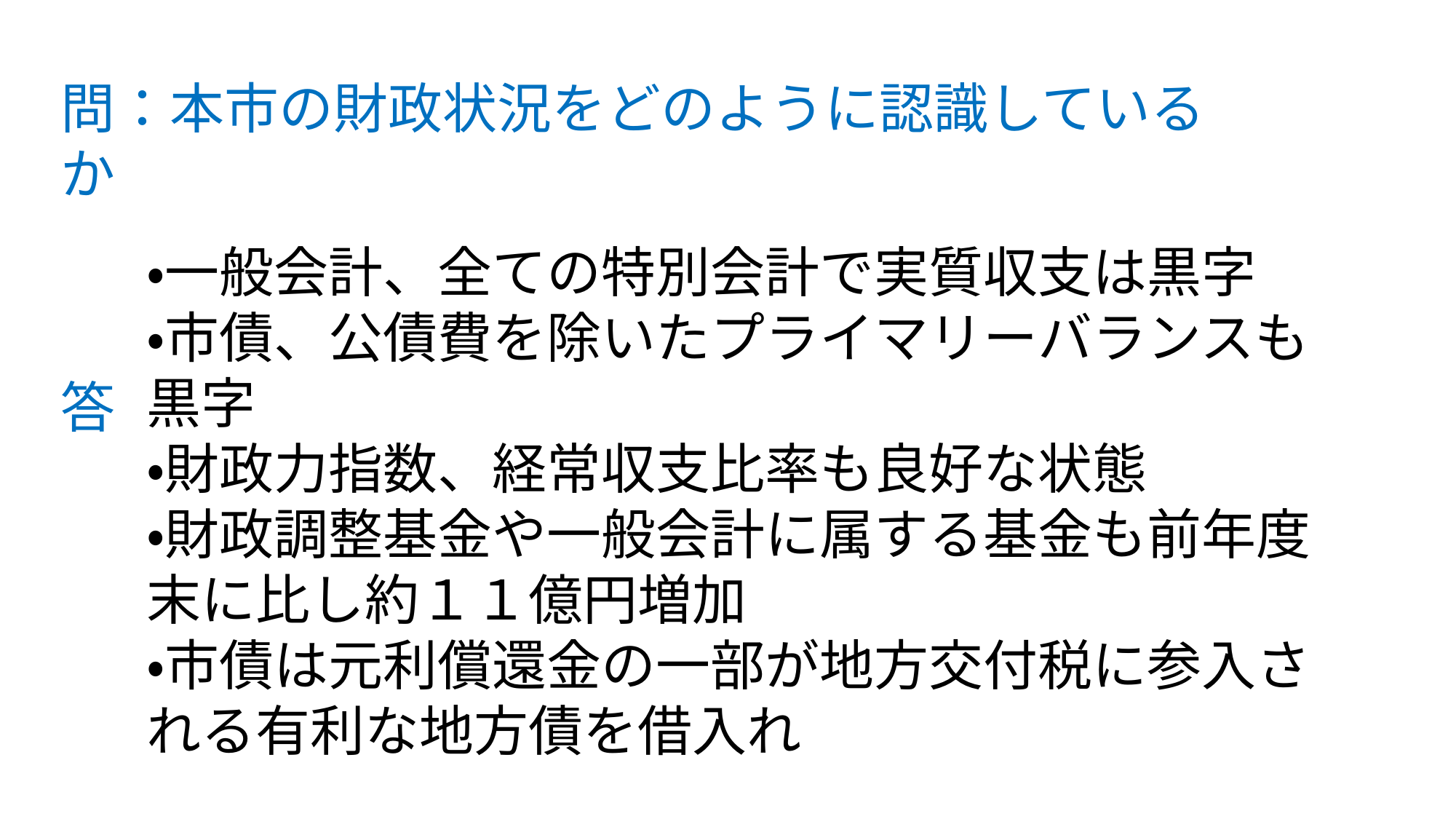

問：本市の財政状況をどのように認識しているか
・一般会計、全ての特別会計で実質収支は黒字
・市債、公債費を除いたプライマリーバランスも黒字
・財政力指数、経常収支比率も良好な状態
・財政調整基金や一般会計に属する基金も前年度末に比し約１１億円増加
・市債は元利償還金の一部が地方交付税に参入される有利な地方債を借入れ
答